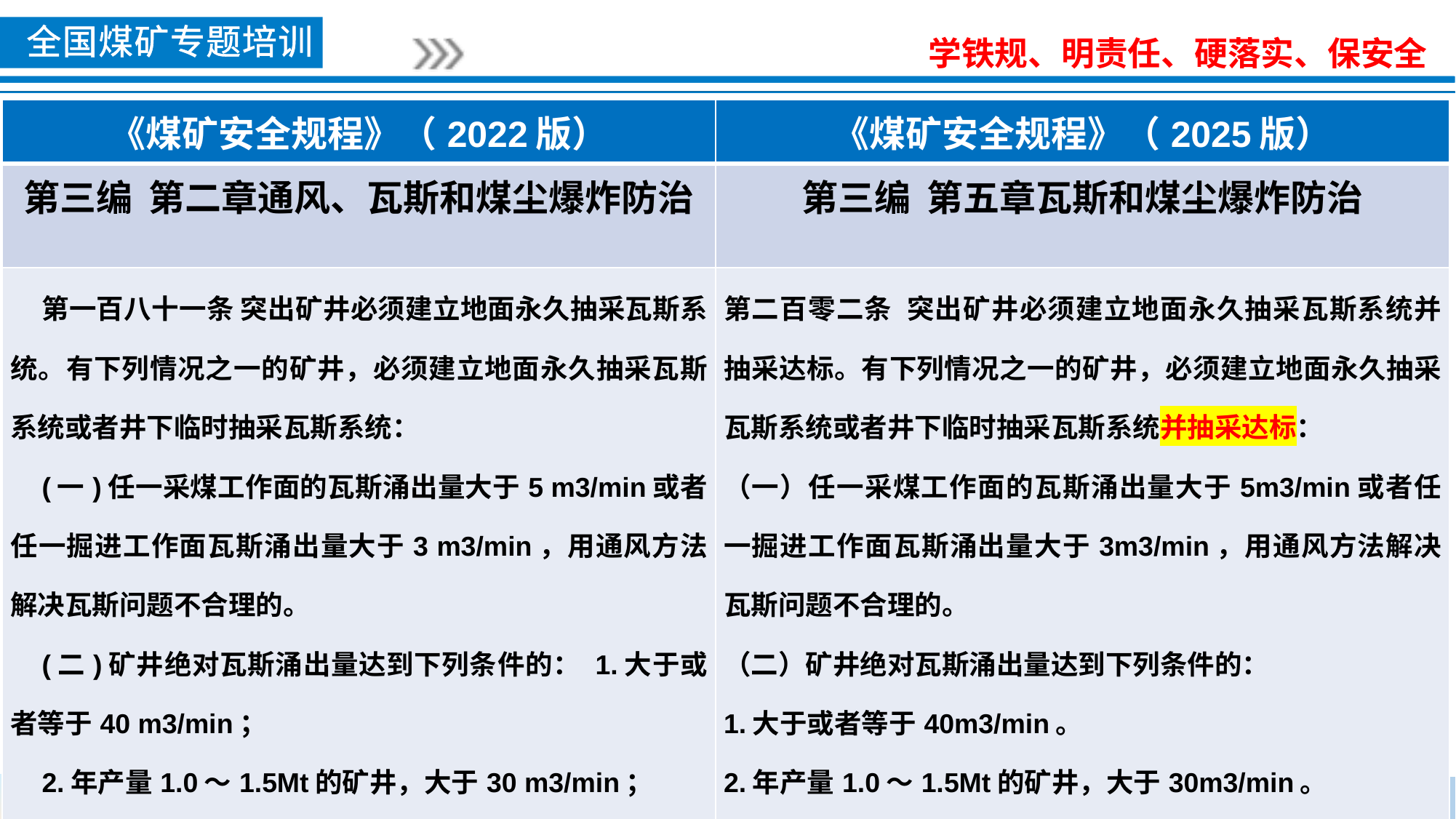

| 《煤矿安全规程》（2022版） | 《煤矿安全规程》（2025版） |
| --- | --- |
| 第三编 第二章通风、瓦斯和煤尘爆炸防治 | 第三编 第五章瓦斯和煤尘爆炸防治 |
| 第一百八十一条 突出矿井必须建立地面永久抽采瓦斯系统。有下列情况之一的矿井，必须建立地面永久抽采瓦斯系统或者井下临时抽采瓦斯系统： (一)任一采煤工作面的瓦斯涌出量大于5 m3/min或者任一掘进工作面瓦斯涌出量大于3 m3/min，用通风方法解决瓦斯问题不合理的。 (二)矿井绝对瓦斯涌出量达到下列条件的： 1.大于或者等于40 m3/min； 2.年产量1.0～1.5Mt的矿井，大于30 m3/min； 3.年产量0.6～1.0Mt的矿井，大于25 m3/min； 4.年产量0.4～0.6Mt的矿井，大于20 m3/min； 年产量小于或者等于0.4Mt的矿井，大于15 m3/min。 | 第二百零二条 突出矿井必须建立地面永久抽采瓦斯系统并抽采达标。有下列情况之一的矿井，必须建立地面永久抽采瓦斯系统或者井下临时抽采瓦斯系统并抽采达标： （一）任一采煤工作面的瓦斯涌出量大于5m3/min或者任一掘进工作面瓦斯涌出量大于3m3/min，用通风方法解决瓦斯问题不合理的。 （二）矿井绝对瓦斯涌出量达到下列条件的： 1.大于或者等于40m3/min。 2.年产量1.0～1.5Mt的矿井，大于30m3/min。 3.年产量0.6～1.0Mt的矿井，大于25m3/min。 4.年产量0.4～0.6Mt的矿井，大于20m3/min。 5.年产量小于或者等于0.4Mt的矿井，大于15m3/min。 |